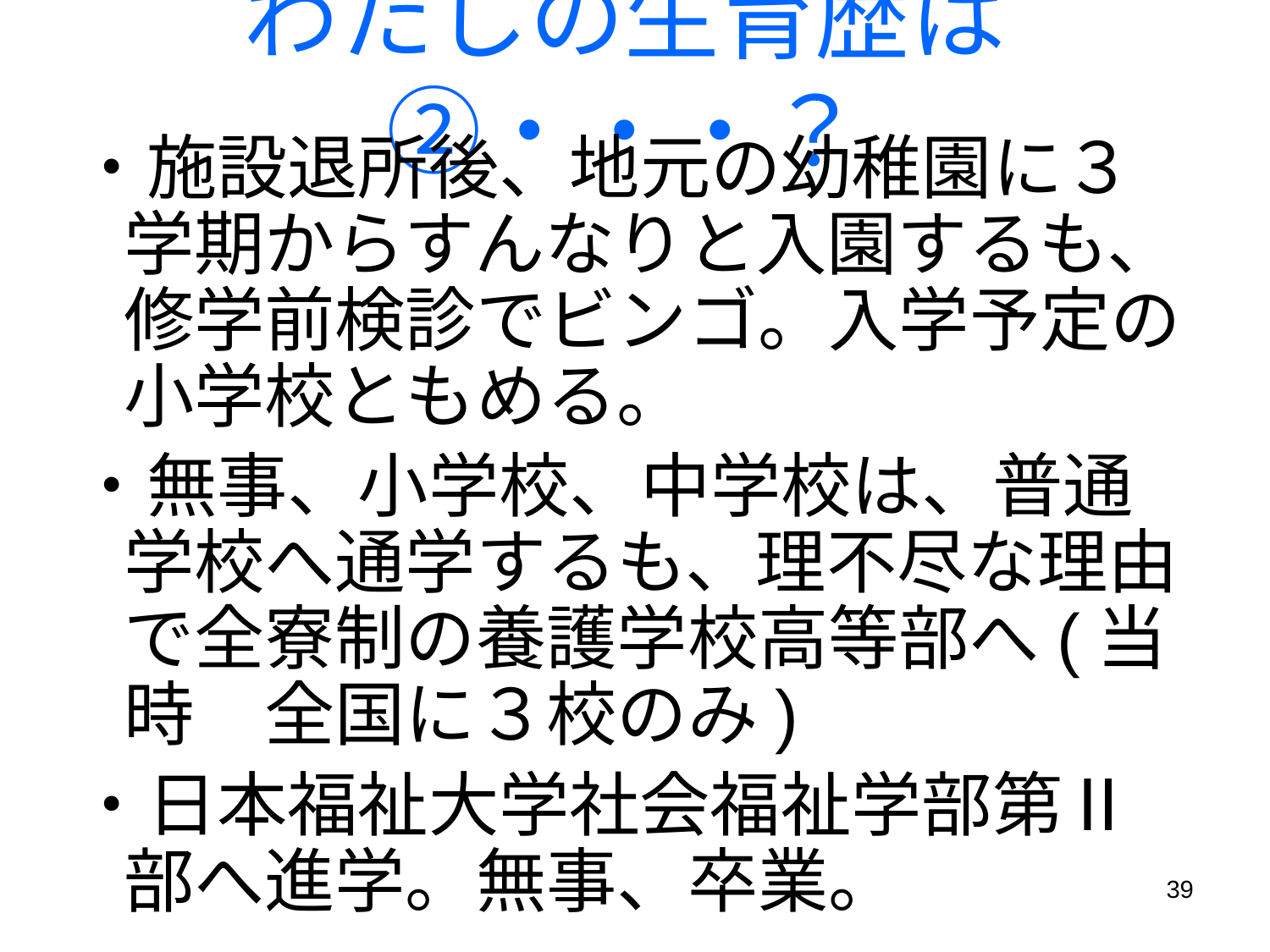

# わたしの生育歴は②・・・？
・施設退所後、地元の幼稚園に３学期からすんなりと入園するも、修学前検診でビンゴ。入学予定の小学校ともめる。
・無事、小学校、中学校は、普通学校へ通学するも、理不尽な理由で全寮制の養護学校高等部へ(当時　全国に３校のみ)
・日本福祉大学社会福祉学部第Ⅱ部へ進学。無事、卒業。
39